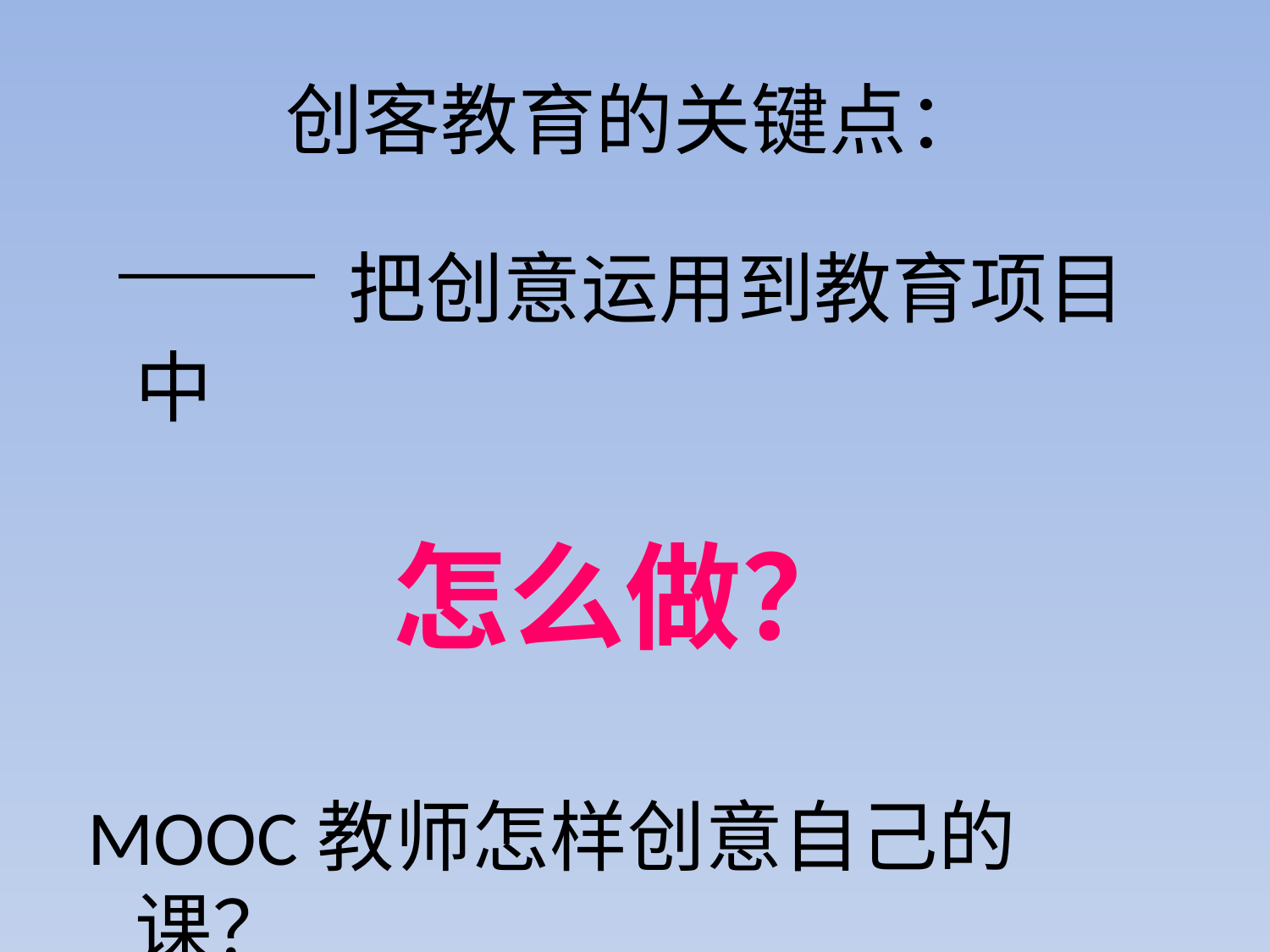

# 创客教育的关键点：

 ——把创意运用到教育项目中

怎么做？

MOOC教师怎样创意自己的课？